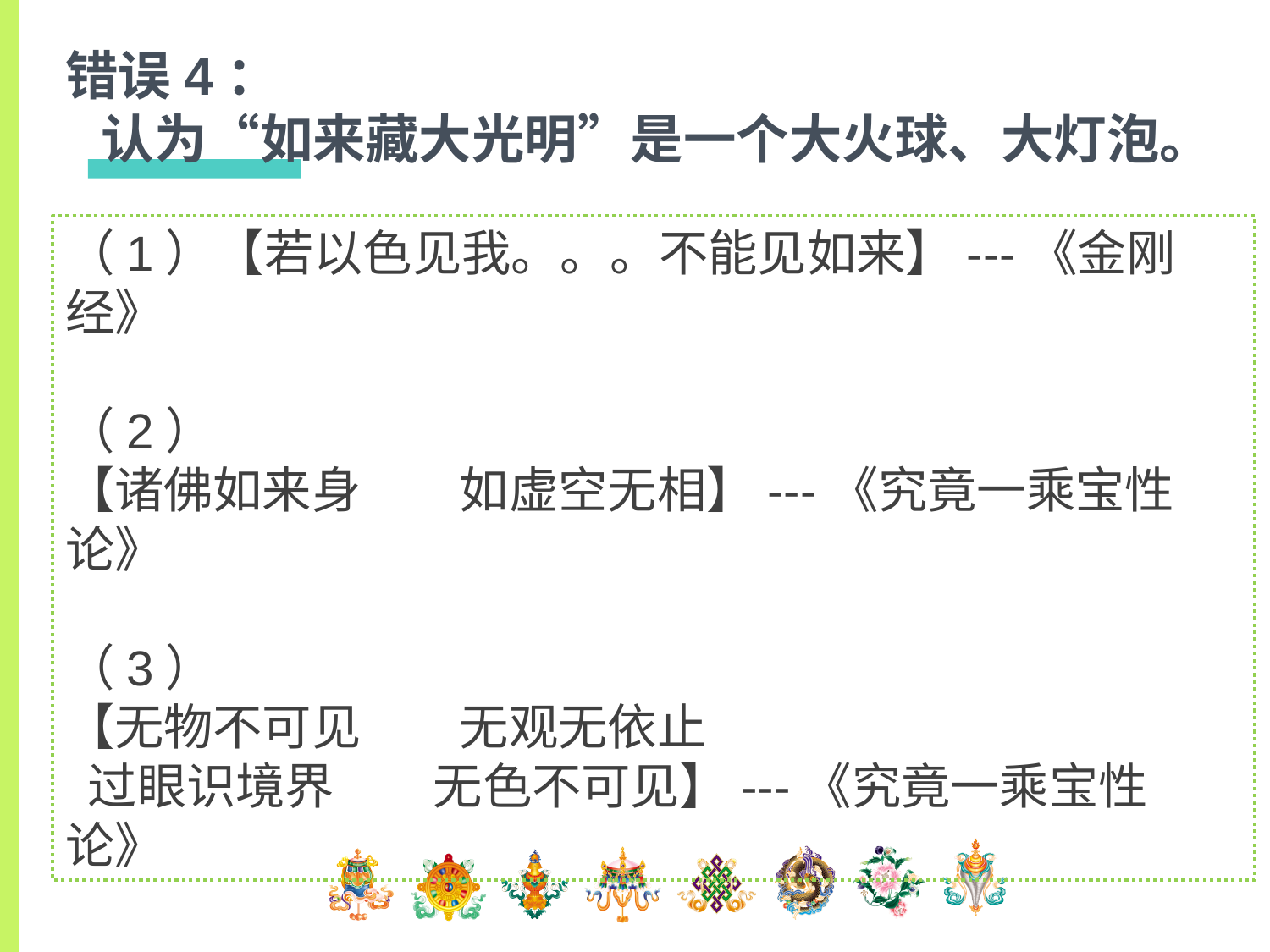

# 错误4： 认为“如来藏大光明”是一个大火球、大灯泡。
（1）【若以色见我。。。不能见如来】---《金刚经》

（2）
【诸佛如来身　　如虚空无相】---《究竟一乘宝性论》

（3）
【无物不可见　　无观无依止
 过眼识境界　　无色不可见】---《究竟一乘宝性论》